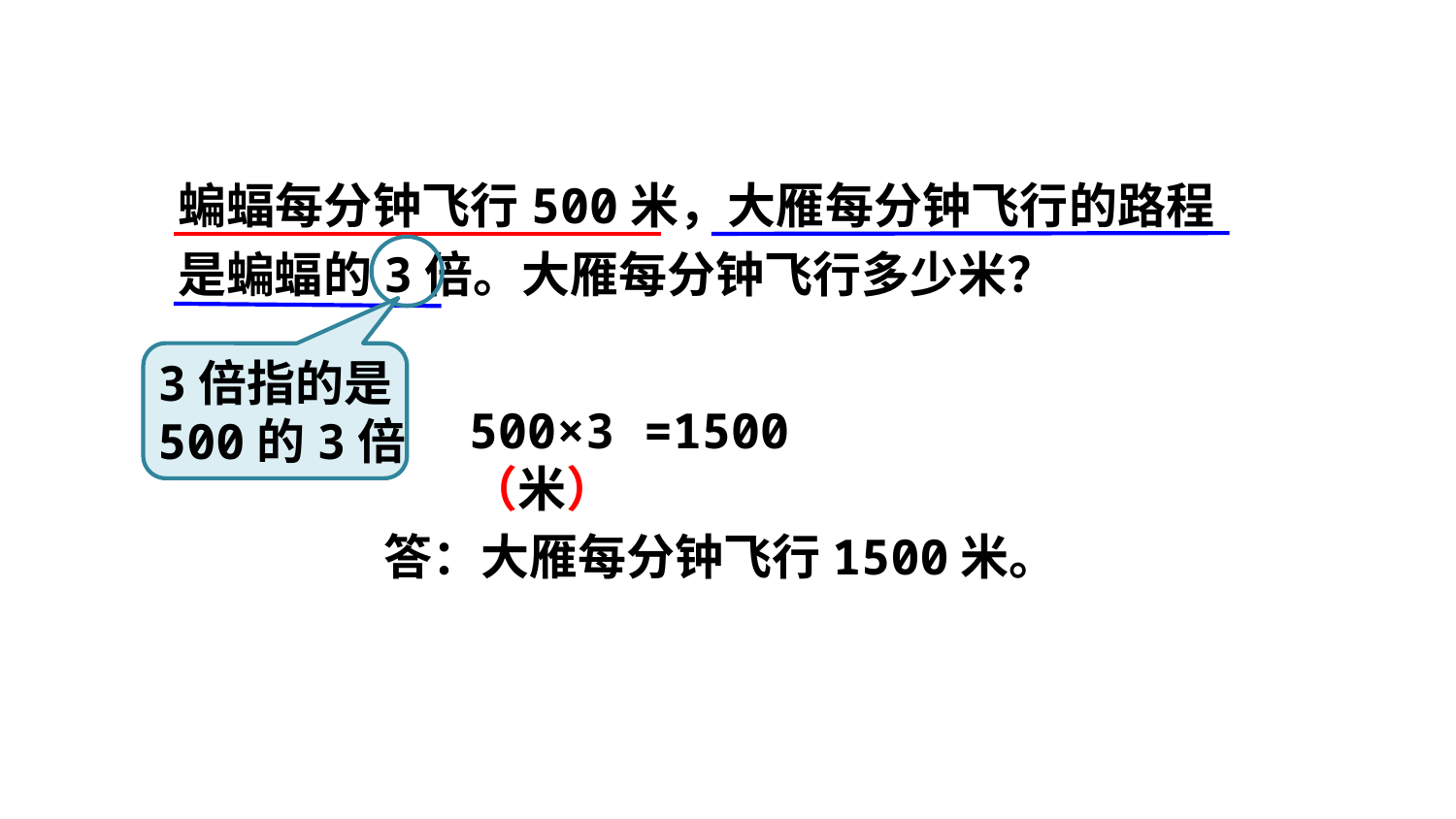

蝙蝠每分钟飞行500米，大雁每分钟飞行的路程是蝙蝠的3倍。大雁每分钟飞行多少米？

3倍指的是500的3倍
500×3 =1500（米）
答：大雁每分钟飞行1500米。